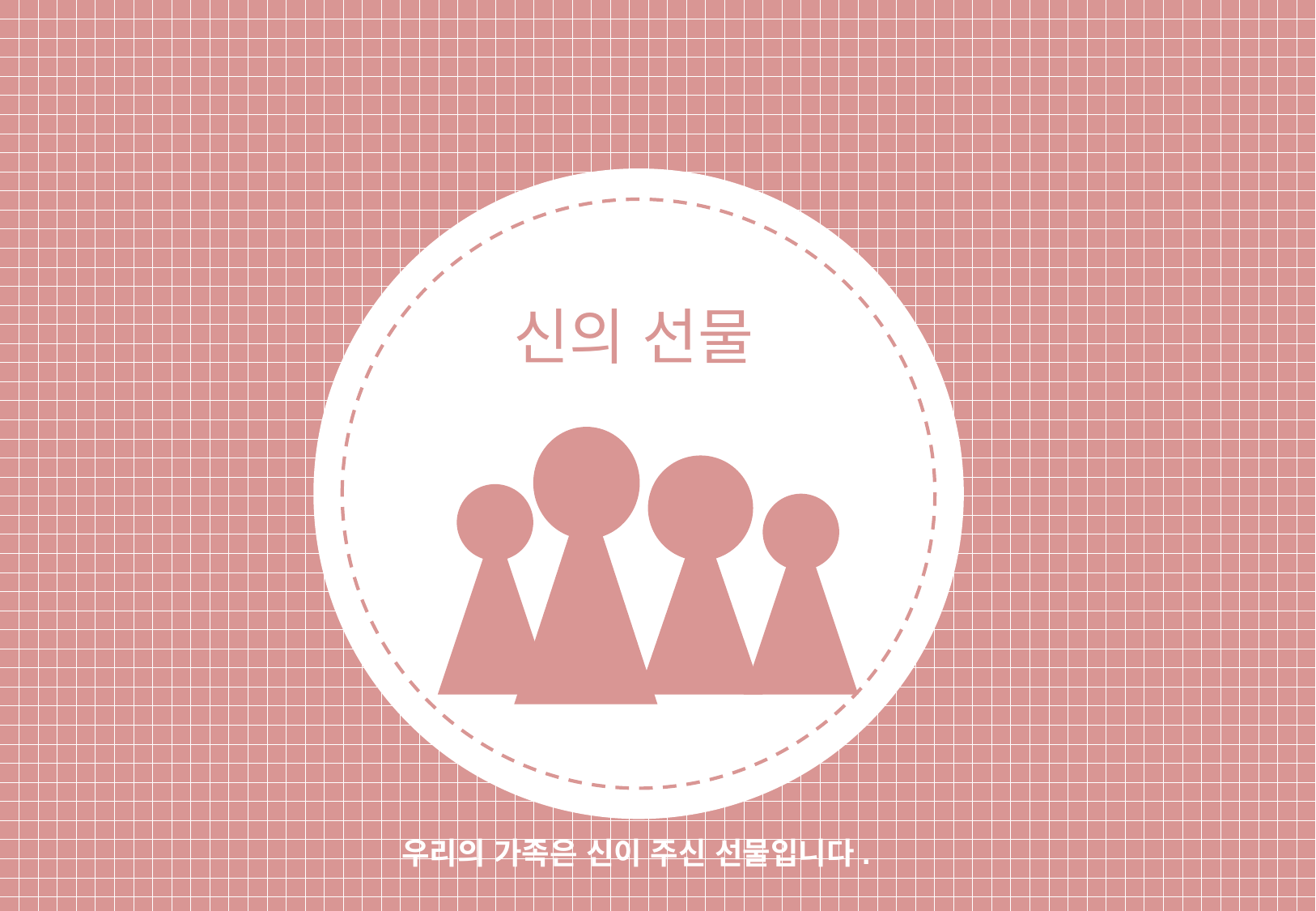

신의 선물

우리의 가족은 신이 주신 선물입니다.